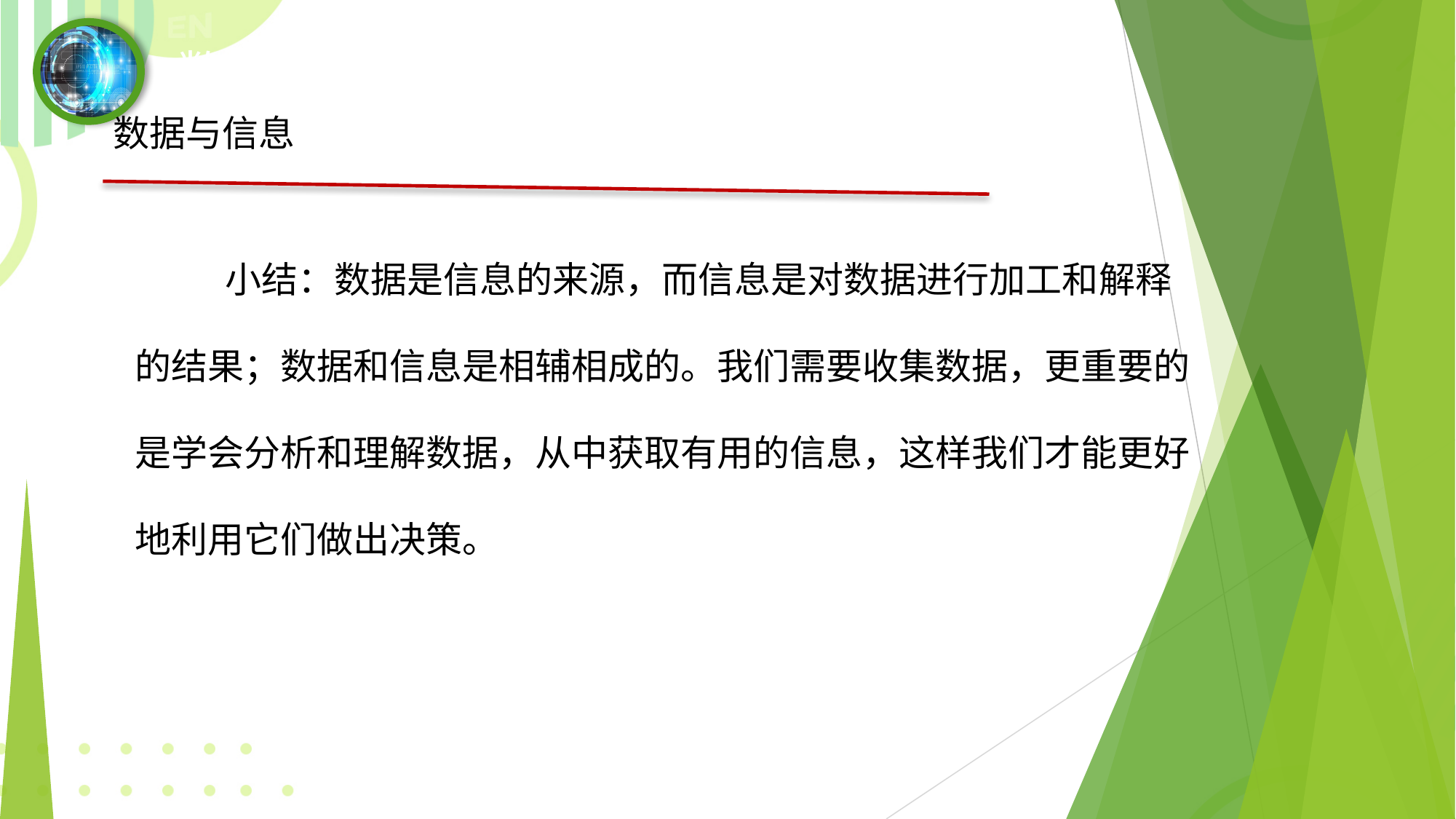

数据的特征

数据与信息

          小结：数据是信息的来源，而信息是对数据进行加工和解释的结果；数据和信息是相辅相成的。我们需要收集数据，更重要的是学会分析和理解数据，从中获取有用的信息，这样我们才能更好地利用它们做出决策。